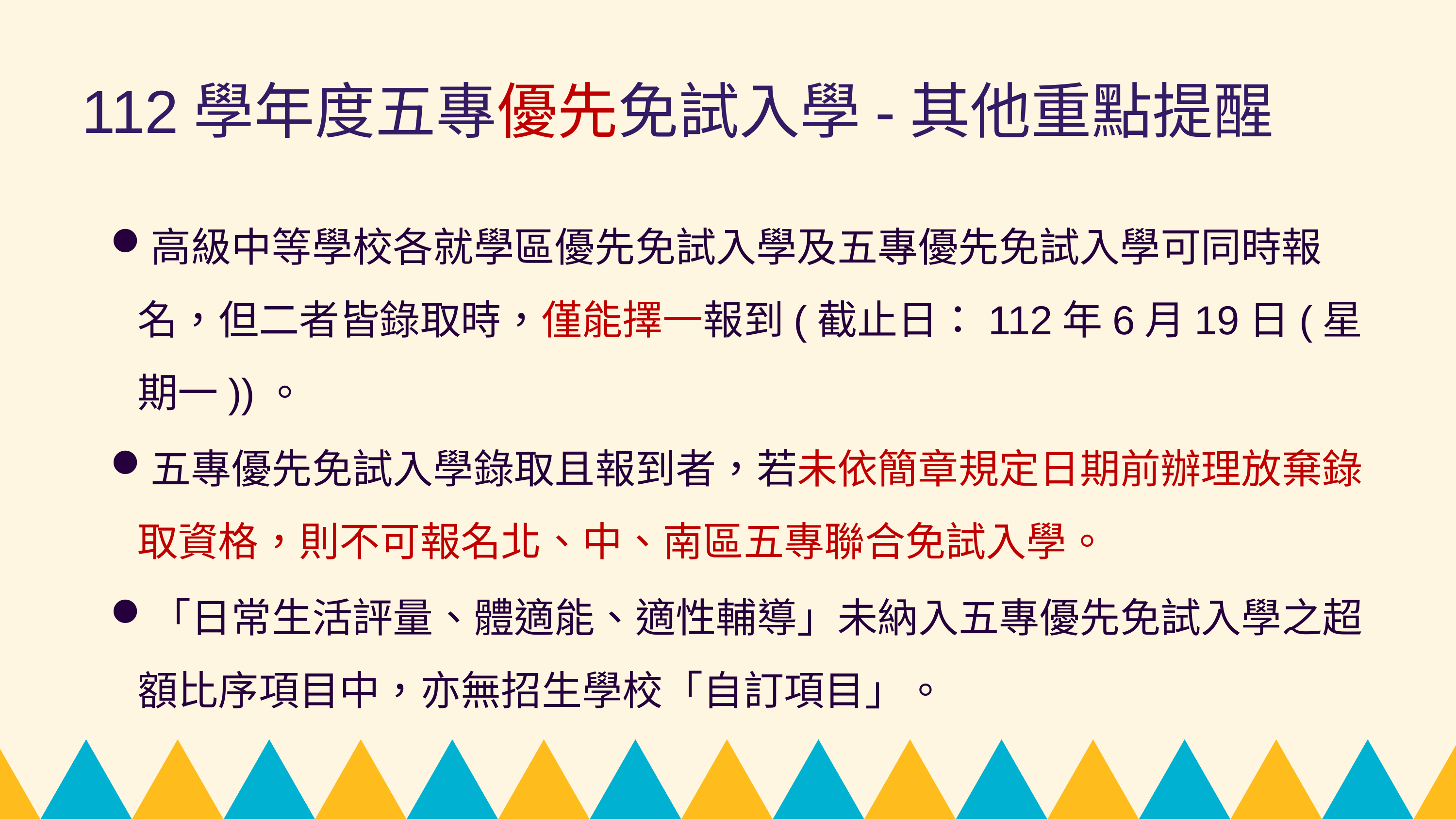

112學年度五專優先免試入學-其他重點提醒

高級中等學校各就學區優先免試入學及五專優先免試入學可同時報名，但二者皆錄取時，僅能擇一報到(截止日：112年6月19日(星期一))。
五專優先免試入學錄取且報到者，若未依簡章規定日期前辦理放棄錄取資格，則不可報名北、中、南區五專聯合免試入學。
「日常生活評量、體適能、適性輔導」未納入五專優先免試入學之超額比序項目中，亦無招生學校「自訂項目」。